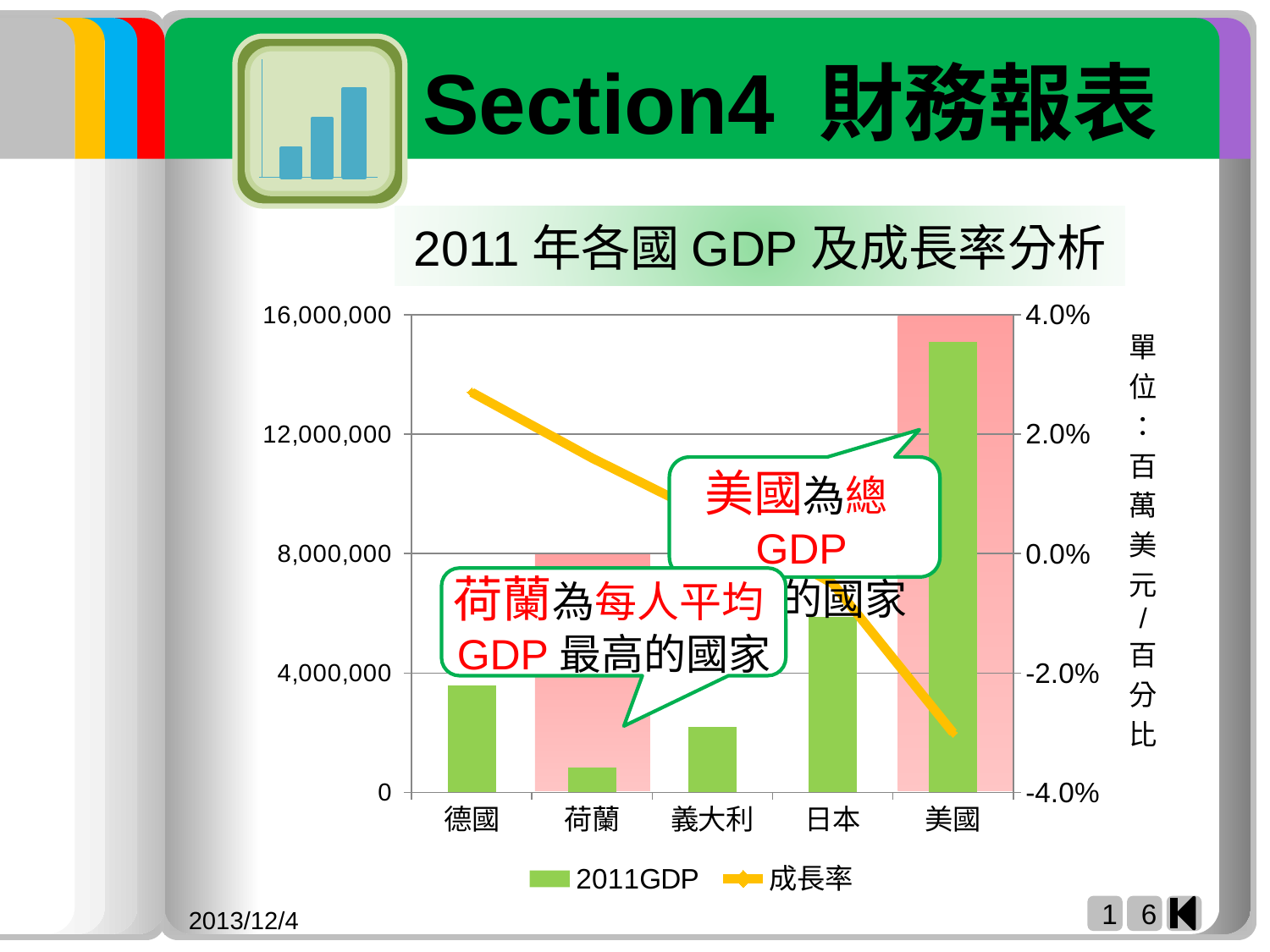

2011年各國GDP及成長率分析

### Chart

| Category | 2011GDP | 成長率 |
|---|---|---|
| 德國 | 3570556.0 | 0.027 |
| 荷蘭 | 836257.0 | 0.016 |
| 義大利 | 2194750.0 | 0.006 |
| 日本 | 5867154.0 | -0.005 |
| 美國 | 15094000.0 | -0.03 |
美國為總GDP
最高的國家

荷蘭為每人平均GDP最高的國家

1
6